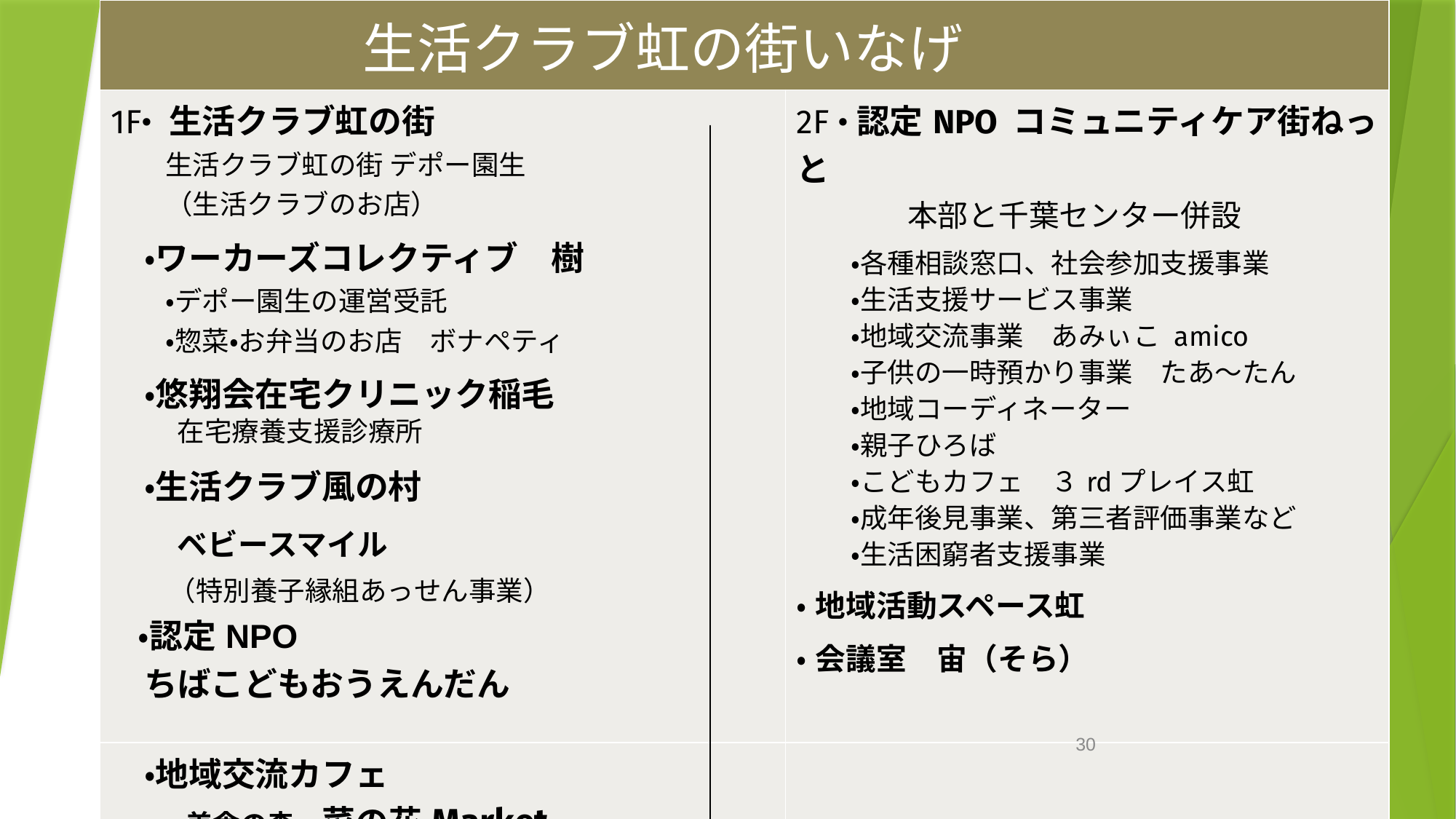

| 生活クラブ虹の街いなげ |  |
| --- | --- |
| 1F• 生活クラブ虹の街 　　生活クラブ虹の街 デポー園生 　　（生活クラブのお店） 　•ワーカーズコレクティブ　樹 　　・デポー園生の運営受託 　　・惣菜・お弁当のお店　ボナペティ 　•悠翔会在宅クリニック稲毛 　　在宅療養支援診療所 　•生活クラブ風の村 　　ベビースマイル 　　（特別養子縁組あっせん事業）　 　•認定NPO 　ちばこどもおうえんだん | 2F •認定NPO コミュニティケア街ねっと 　　本部と千葉センター併設 　　・各種相談窓口、社会参加支援事業 　　・生活支援サービス事業 　　・地域交流事業　あみぃこ amico 　　・子供の一時預かり事業　たあ～たん 　　・地域コーディネーター 　　・親子ひろば 　　・こどもカフェ　３rdプレイス虹 　　・成年後見事業、第三者評価事業など 　　・生活困窮者支援事業 •地域活動スペース虹 •会議室　宙（そら） |
| •地域交流カフェ　 　　美食の森　菜の花Market |  |
30